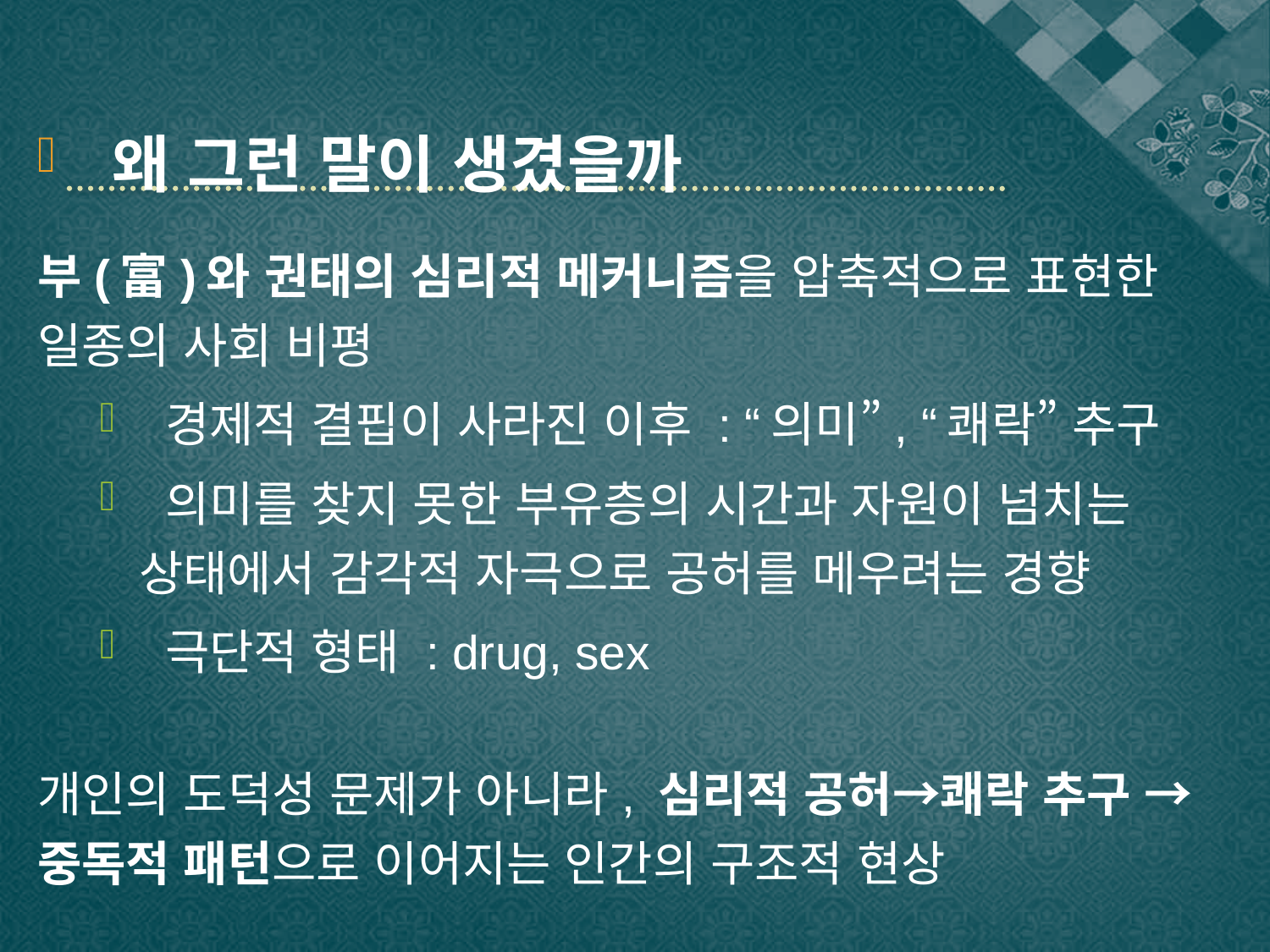

왜 그런 말이 생겼을까

부(富)와 권태의 심리적 메커니즘을 압축적으로 표현한 일종의 사회 비평
 경제적 결핍이 사라진 이후 : “의미”, “쾌락” 추구
 의미를 찾지 못한 부유층의 시간과 자원이 넘치는 상태에서 감각적 자극으로 공허를 메우려는 경향
 극단적 형태 : drug, sex

개인의 도덕성 문제가 아니라, 심리적 공허→쾌락 추구 → 중독적 패턴으로 이어지는 인간의 구조적 현상